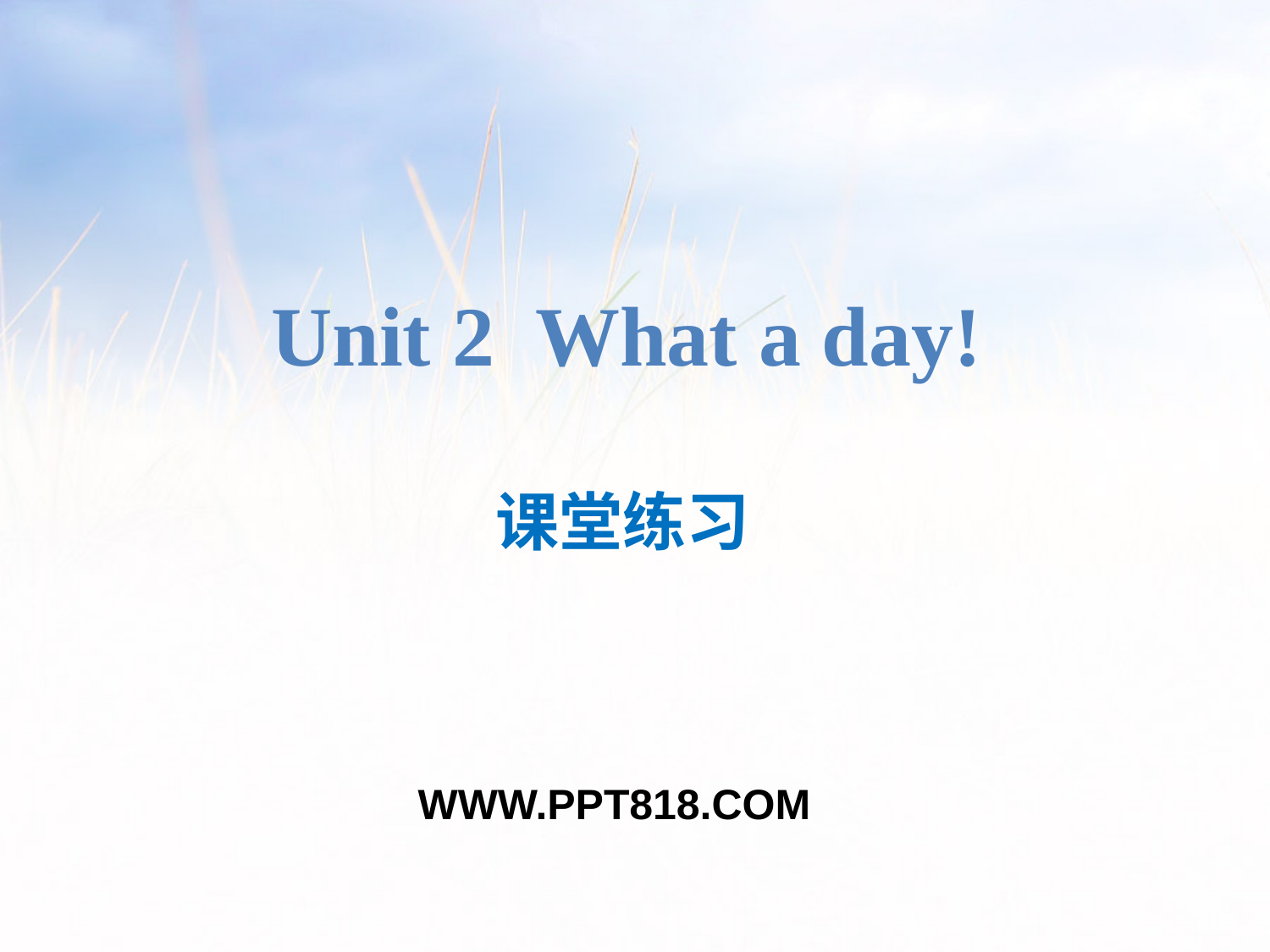

Unit 2  What a day!
课堂练习
WWW.PPT818.COM